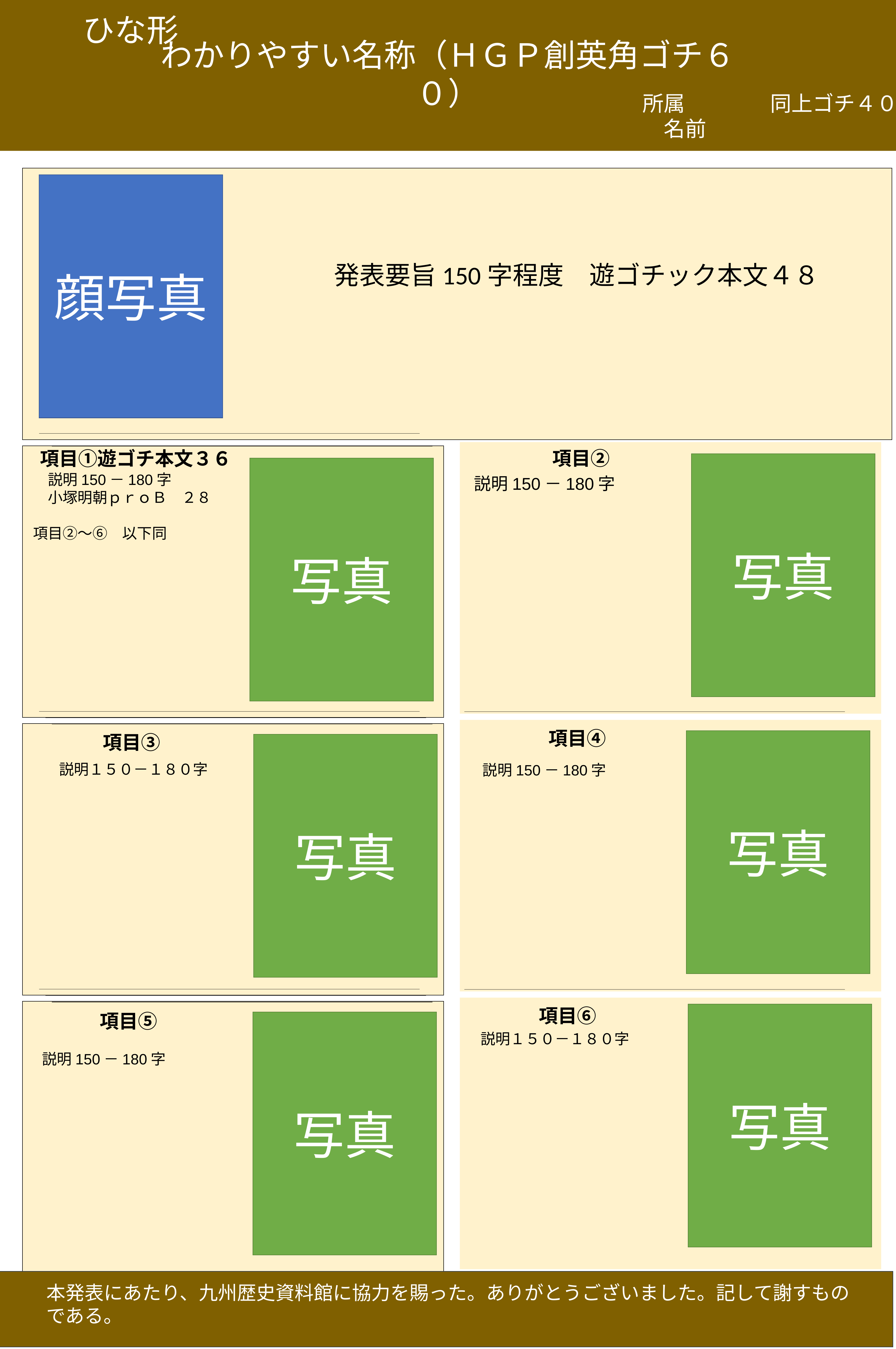

ひな形
わかりやすい名称（ＨＧＰ創英角ゴチ６０）
所属　　　　同上ゴチ４０
　名前

顔写真
顔写真
　発表要旨150字程度　遊ゴチック本文４８

　　　　　項目②

　項目①遊ゴチ本文３６

写真
写真
　説明150－180字
　小塚明朝ｐｒｏＢ　２８

項目②～⑥　以下同
説明150－180字
飯洞甕下窯
　　　　　項目④
　　　　項目③
写真
写真
　説明１５０－１８０字
　説明150－180字

　　　　項目⑥
写真
　　　　項目⑤
写真
　説明１５０－１８０字

　説明150－180字

本発表にあたり、九州歴史資料館に協力を賜った。ありがとうございました。記して謝すものである。